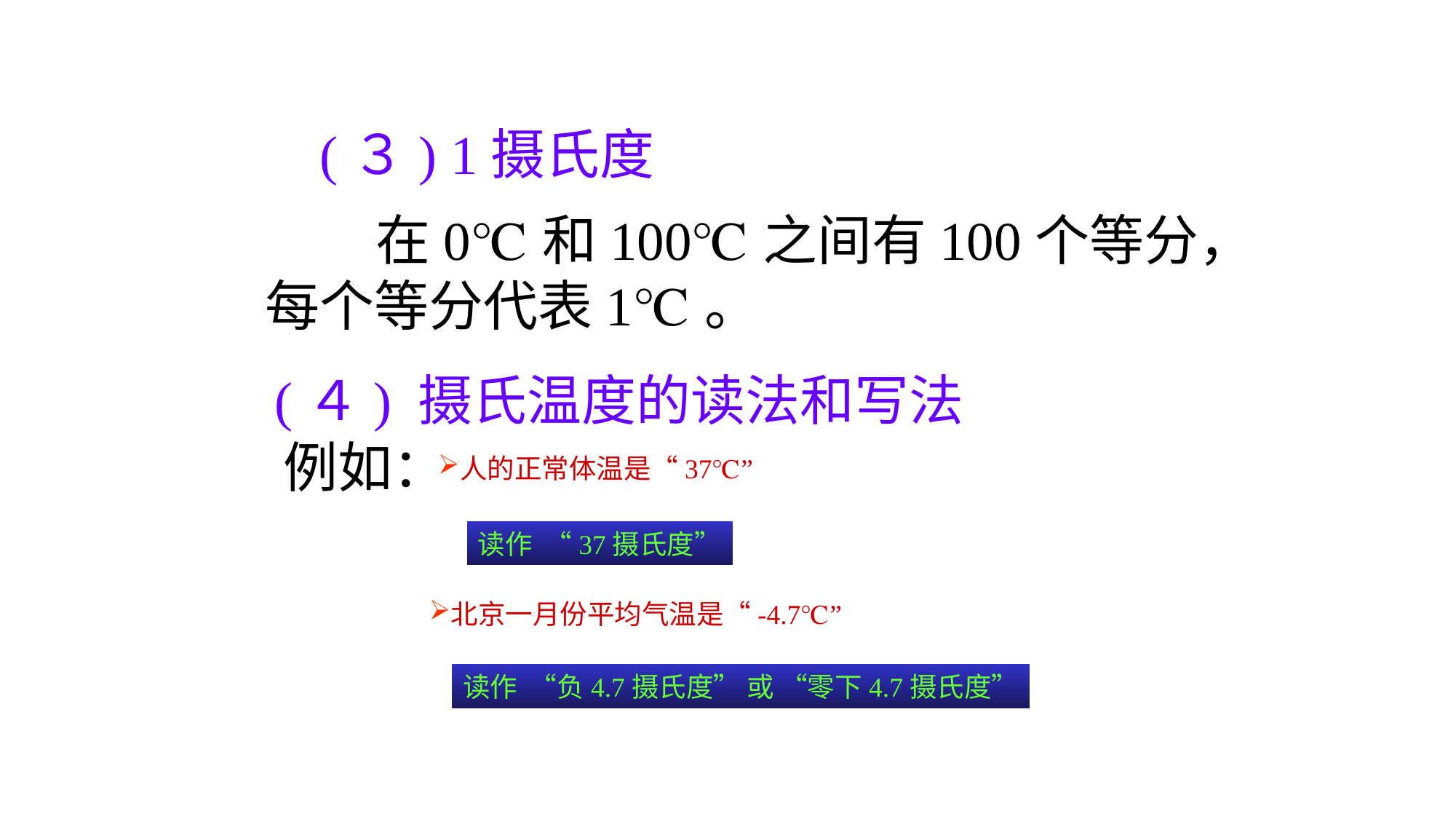

(３) 1摄氏度
        在0℃和100℃之间有100个等分，每个等分代表1℃。
(４) 摄氏温度的读法和写法
例如：
人的正常体温是“37℃”
读作  “37摄氏度”
北京一月份平均气温是“-4.7℃”
读作  “负4.7摄氏度” 或 “零下4.7摄氏度”